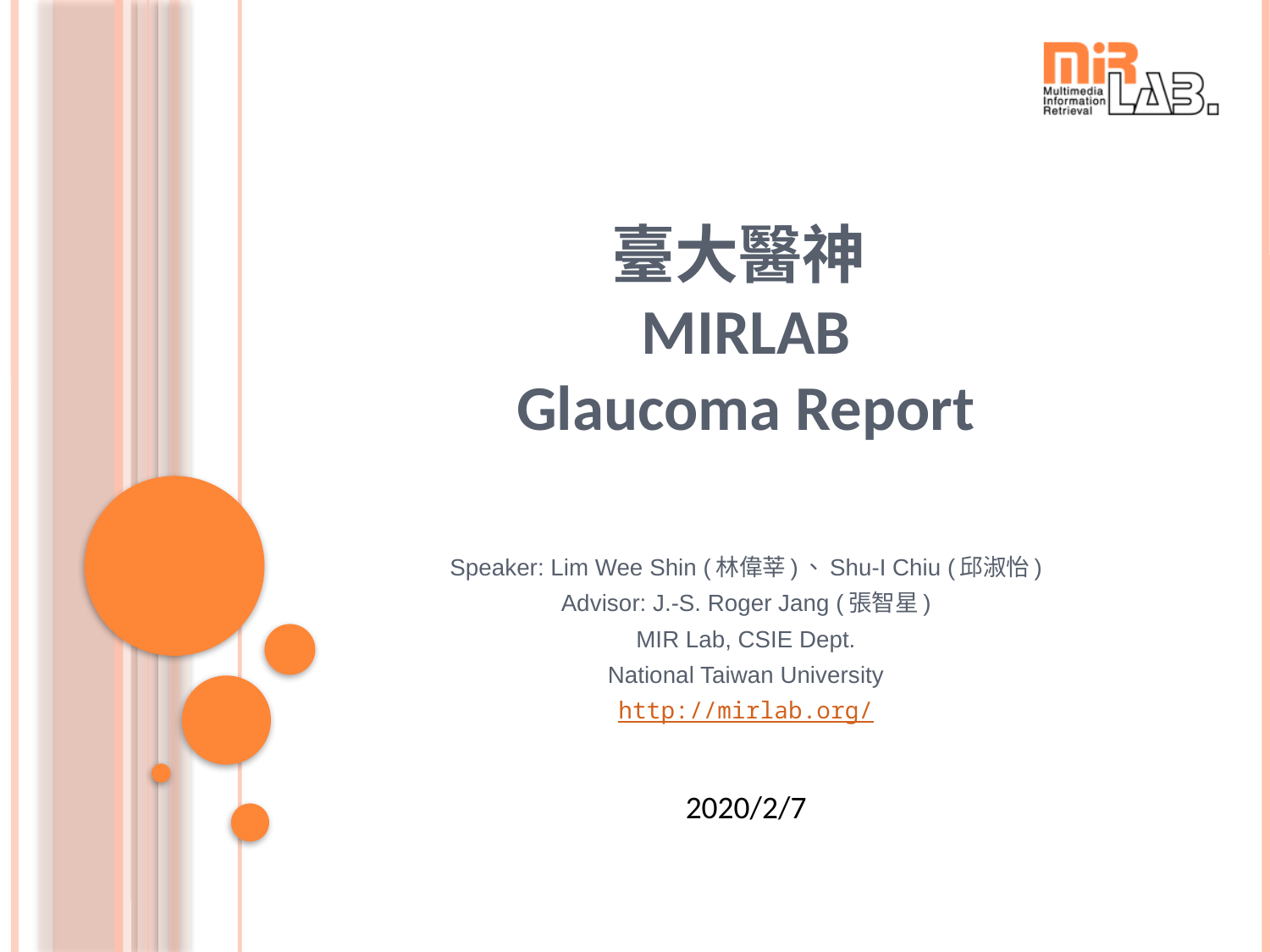

# 臺大醫神 MIRLAB Glaucoma Report
Speaker: Lim Wee Shin (林偉莘)、Shu-I Chiu (邱淑怡)
Advisor: J.-S. Roger Jang (張智星)
MIR Lab, CSIE Dept.
National Taiwan University
http://mirlab.org/
2020/2/7